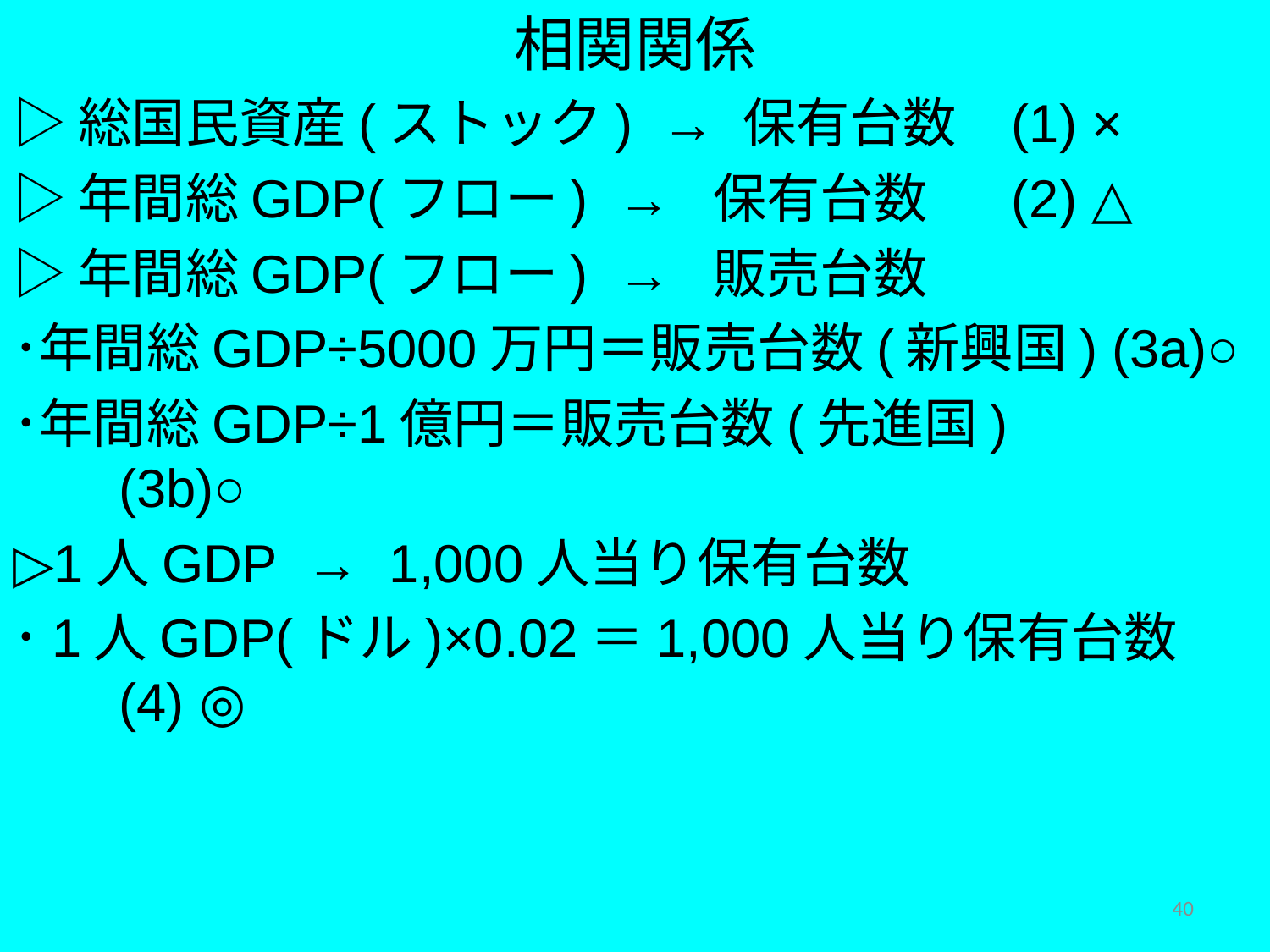

相関関係
▷総国民資産(ストック)  → 保有台数		   (1) ×
▷年間総GDP(フロー)  →  保有台数		   (2) △
▷年間総GDP(フロー)  →  販売台数
･年間総GDP÷5000万円＝販売台数(新興国) (3a)○
･年間総GDP÷1億円＝販売台数(先進国)	    (3b)○
▷1人GDP  →  1,000人当り保有台数
･1人GDP(ドル)×0.02＝1,000人当り保有台数  (4) ◎

40